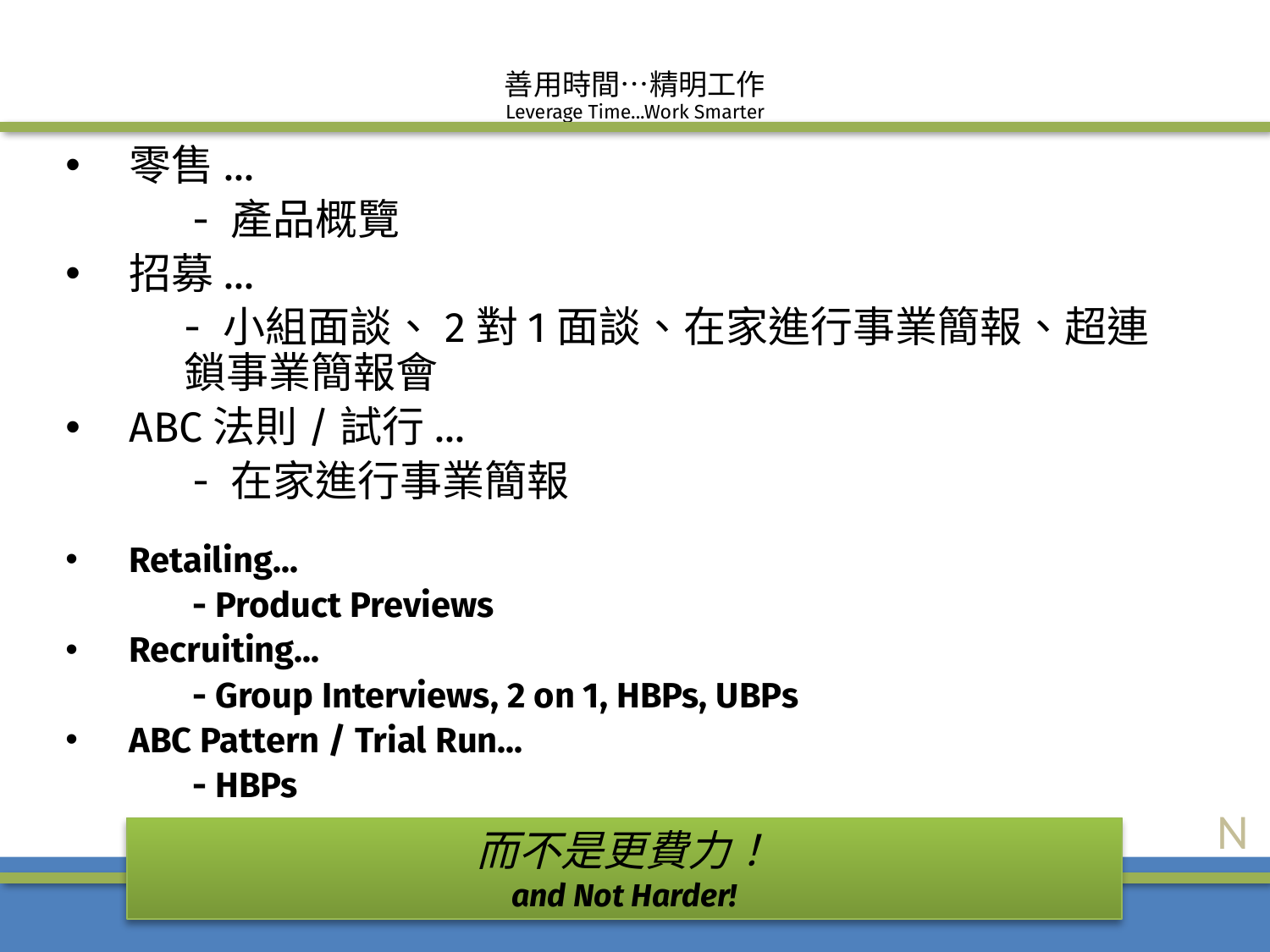

# 善用時間…精明工作 Leverage Time...Work Smarter
零售...
	- 產品概覽
招募...
	- 小組面談、2對1面談、在家進行事業簡報、超連鎖事業簡報會
ABC法則/試行...
	- 在家進行事業簡報

Retailing...
	- Product Previews
Recruiting...
	- Group Interviews, 2 on 1, HBPs, UBPs
ABC Pattern / Trial Run...
	- HBPs

N
而不是更費力！
and Not Harder!